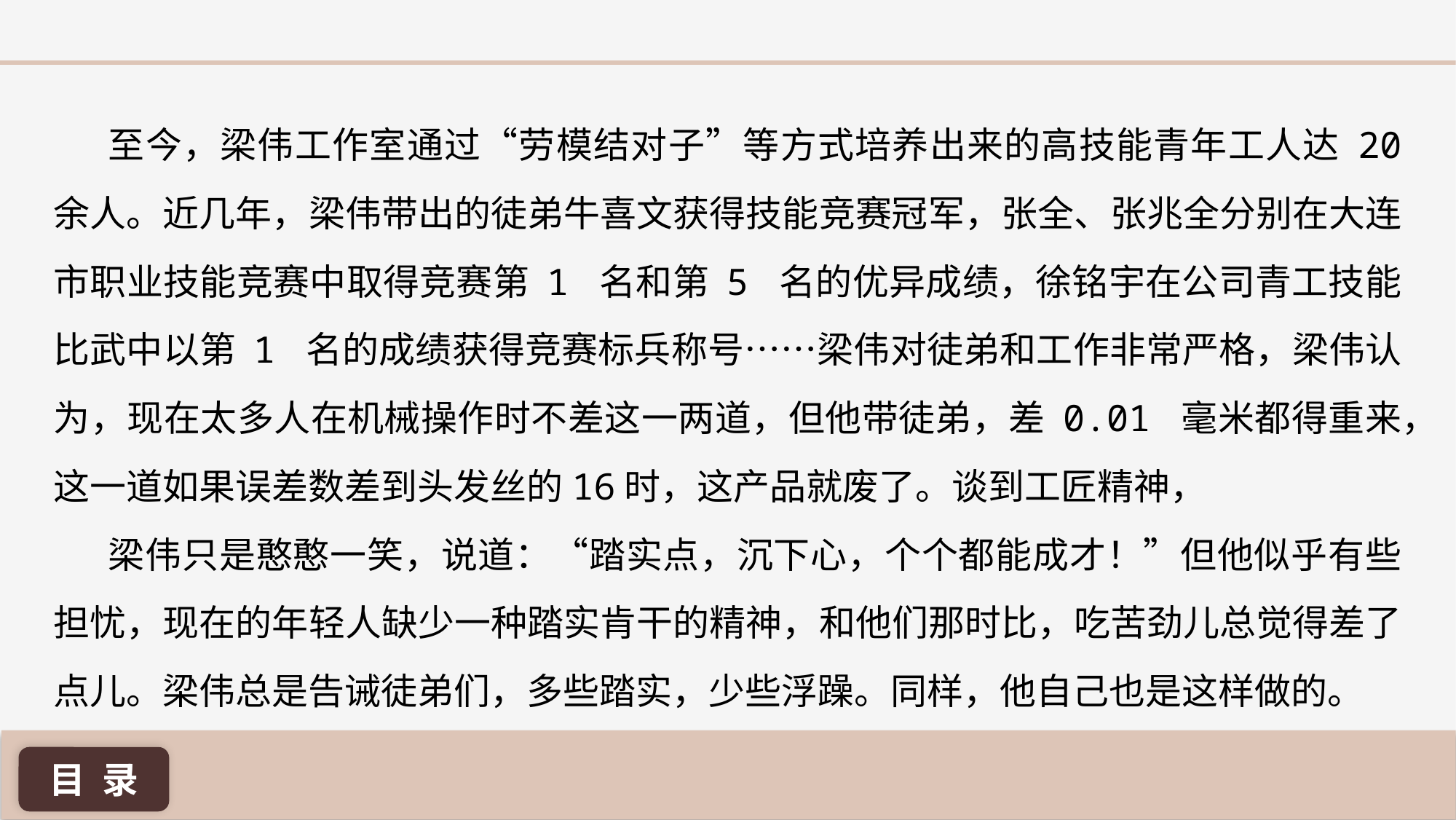

至今，梁伟工作室通过“劳模结对子”等方式培养出来的高技能青年工人达 20 余人。近几年，梁伟带出的徒弟牛喜文获得技能竞赛冠军，张全、张兆全分别在大连市职业技能竞赛中取得竞赛第 1 名和第 5 名的优异成绩，徐铭宇在公司青工技能比武中以第 1 名的成绩获得竞赛标兵称号……梁伟对徒弟和工作非常严格，梁伟认为，现在太多人在机械操作时不差这一两道，但他带徒弟，差 0.01 毫米都得重来，这一道如果误差数差到头发丝的16时，这产品就废了。谈到工匠精神，
梁伟只是憨憨一笑，说道：“踏实点，沉下心，个个都能成才！”但他似乎有些担忧，现在的年轻人缺少一种踏实肯干的精神，和他们那时比，吃苦劲儿总觉得差了点儿。梁伟总是告诫徒弟们，多些踏实，少些浮躁。同样，他自己也是这样做的。